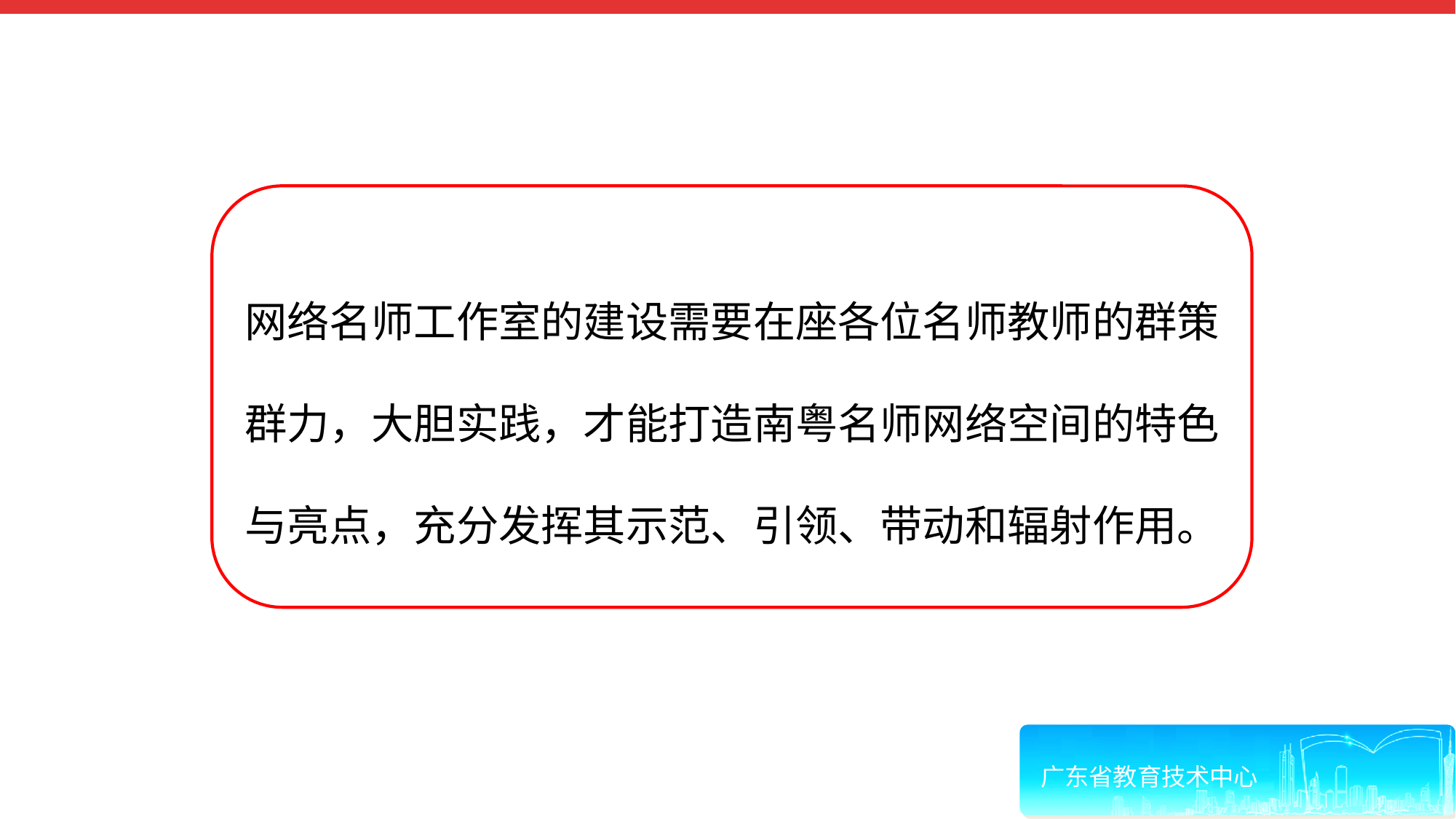

网络名师工作室的建设需要在座各位名师教师的群策群力，大胆实践，才能打造南粤名师网络空间的特色与亮点，充分发挥其示范、引领、带动和辐射作用。